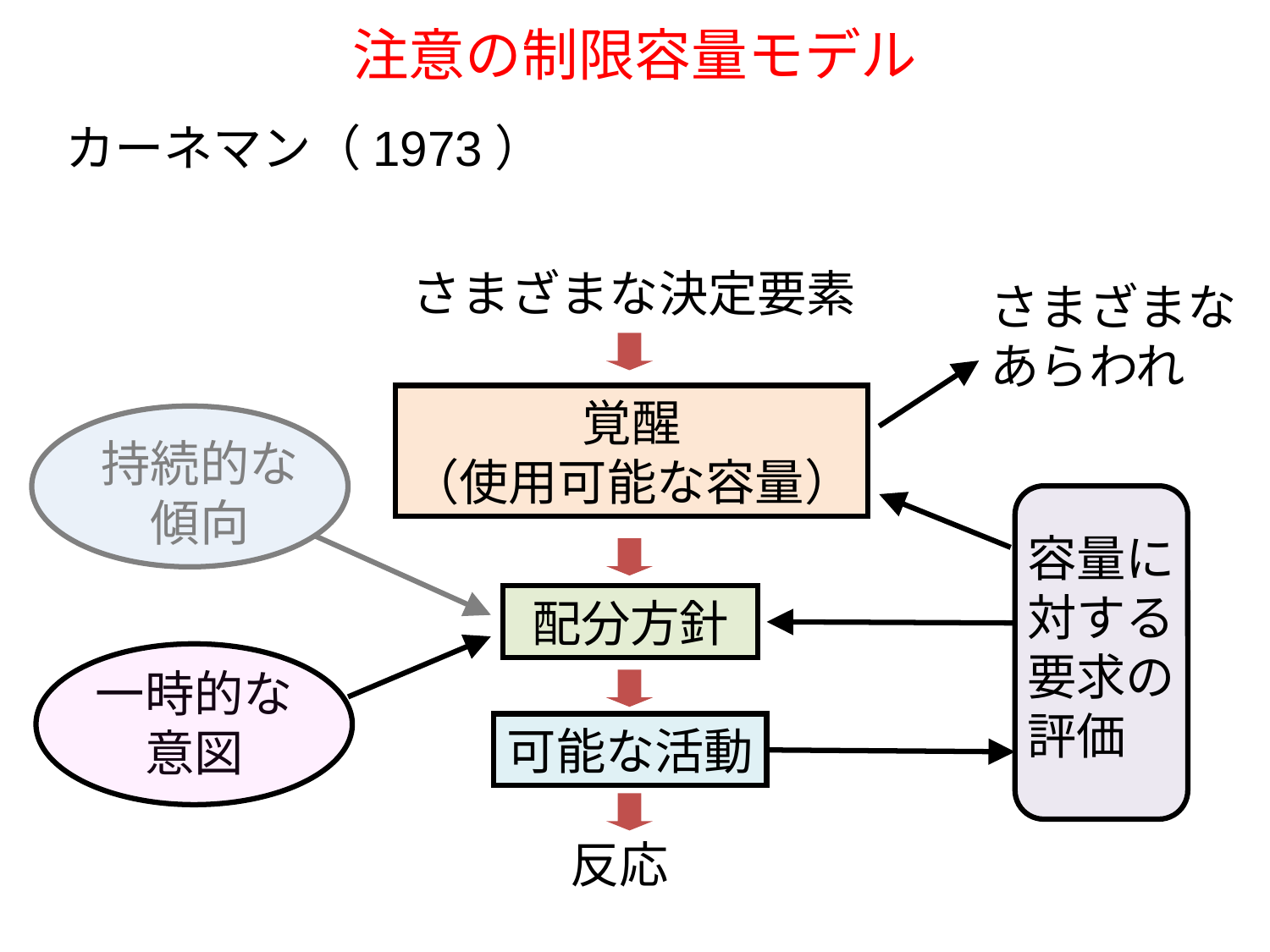

# 注意の制限容量モデル
カーネマン（1973）
さまざまな決定要素
さまざまな
あらわれ

覚醒
（使用可能な容量）

持続的な
傾向

容量に
対する
要求の
評価

配分方針

一時的な
意図

可能な活動

反応